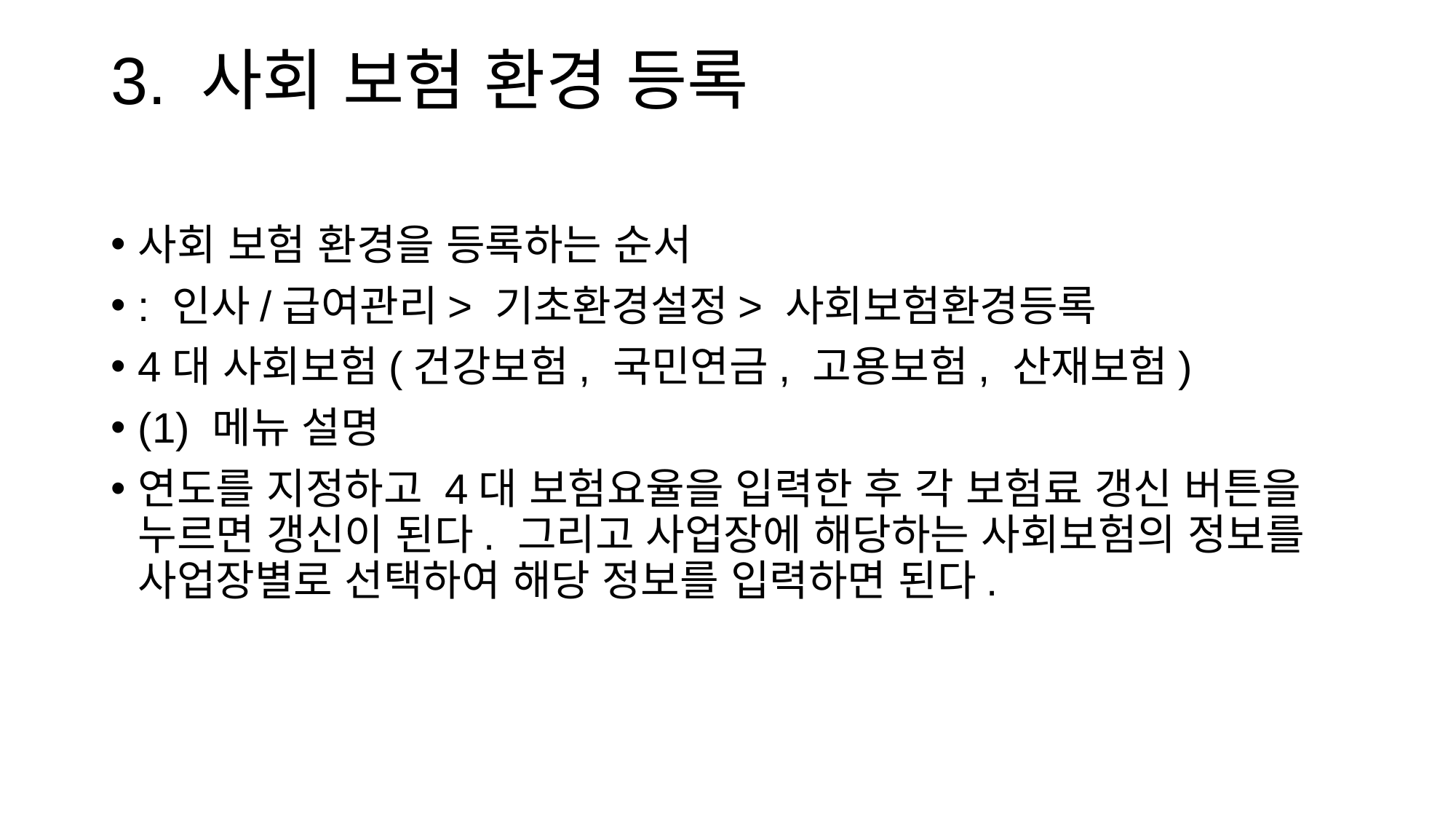

# 3. 사회 보험 환경 등록
사회 보험 환경을 등록하는 순서
: 인사/급여관리> 기초환경설정> 사회보험환경등록
4대 사회보험(건강보험, 국민연금, 고용보험, 산재보험)
(1) 메뉴 설명
연도를 지정하고 4대 보험요율을 입력한 후 각 보험료 갱신 버튼을 누르면 갱신이 된다. 그리고 사업장에 해당하는 사회보험의 정보를 사업장별로 선택하여 해당 정보를 입력하면 된다.